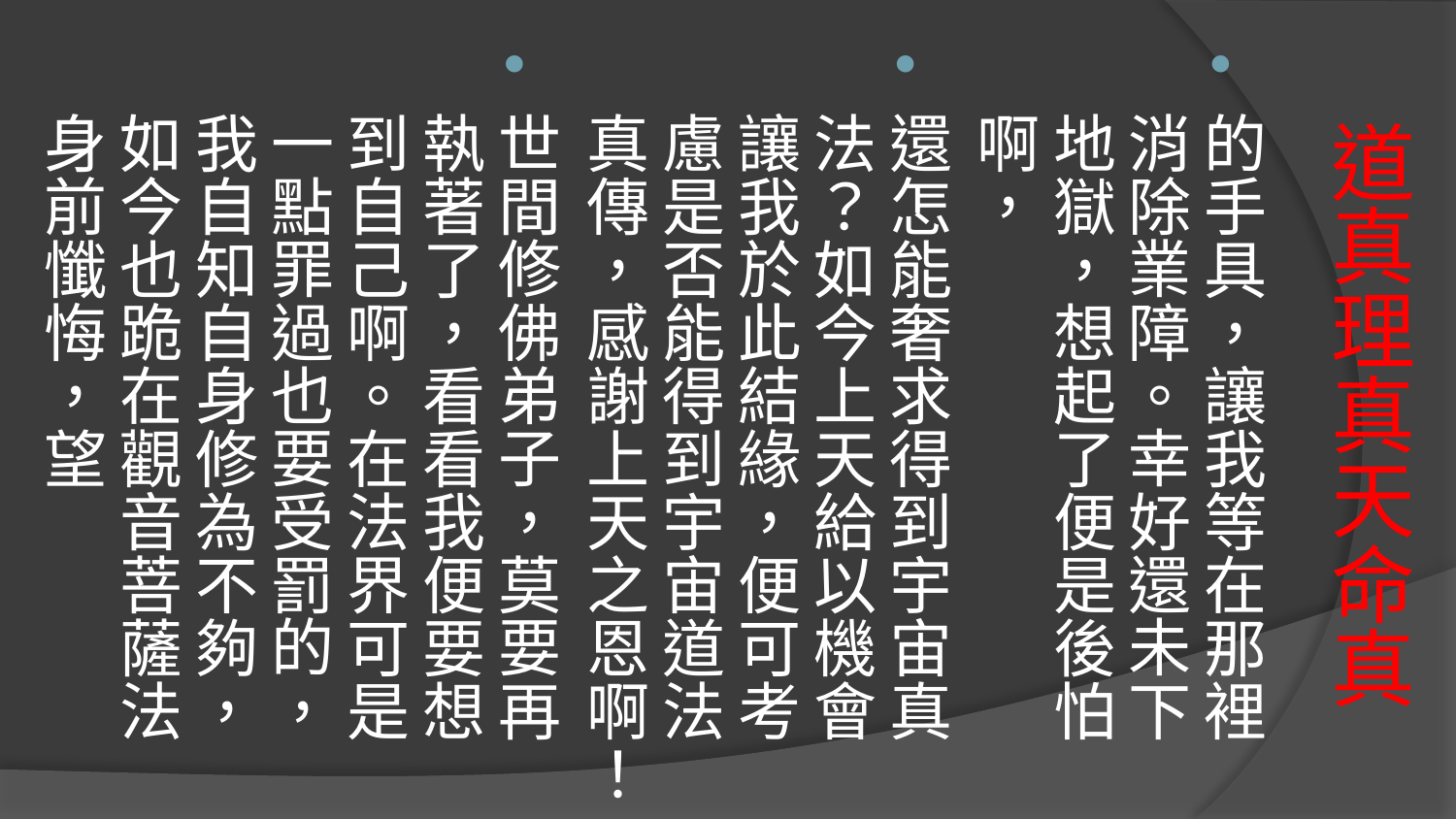

的手具，讓我等在那裡消除業障。幸好還未下地獄，想起了便是後怕啊，
還怎能奢求得到宇宙真法？如今上天給以機會讓我於此結緣，便可考慮是否能得到宇宙道法真傳，感謝上天之恩啊！
世間修佛弟子，莫要再執著了，看看我便要想到自己啊。在法界可是一點罪過也要受罰的，我自知自身修為不夠，如今也跪在觀音菩薩法身前懺悔，望
# 道真理真天命真